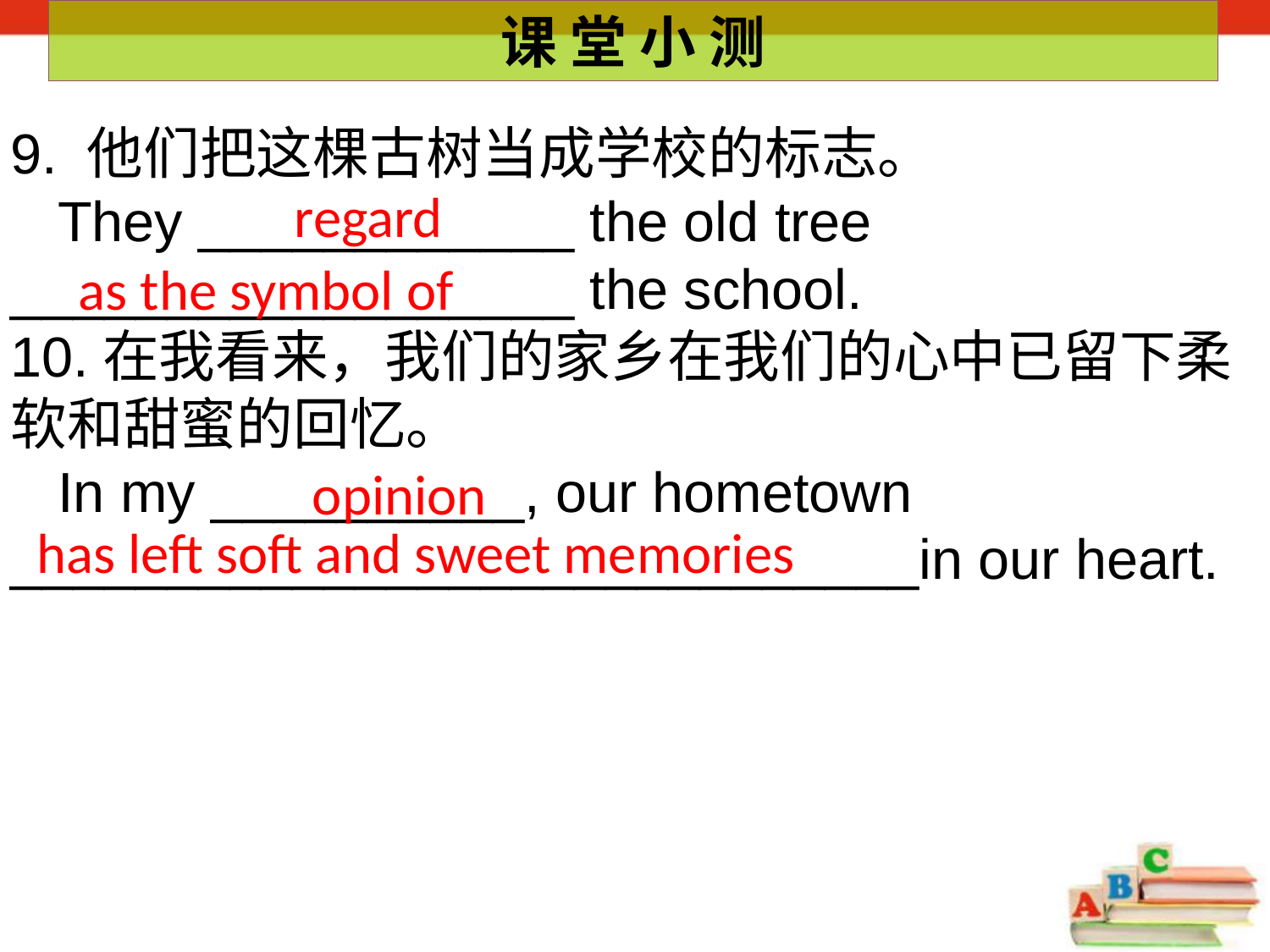

课 堂 小 测
9. 他们把这棵古树当成学校的标志。
   They ____________ the old tree __________________ the school.
10.在我看来，我们的家乡在我们的心中已留下柔软和甜蜜的回忆。
   In my __________, our hometown _____________________________in our heart.
regard
as the symbol of
opinion
 has left soft and sweet memories